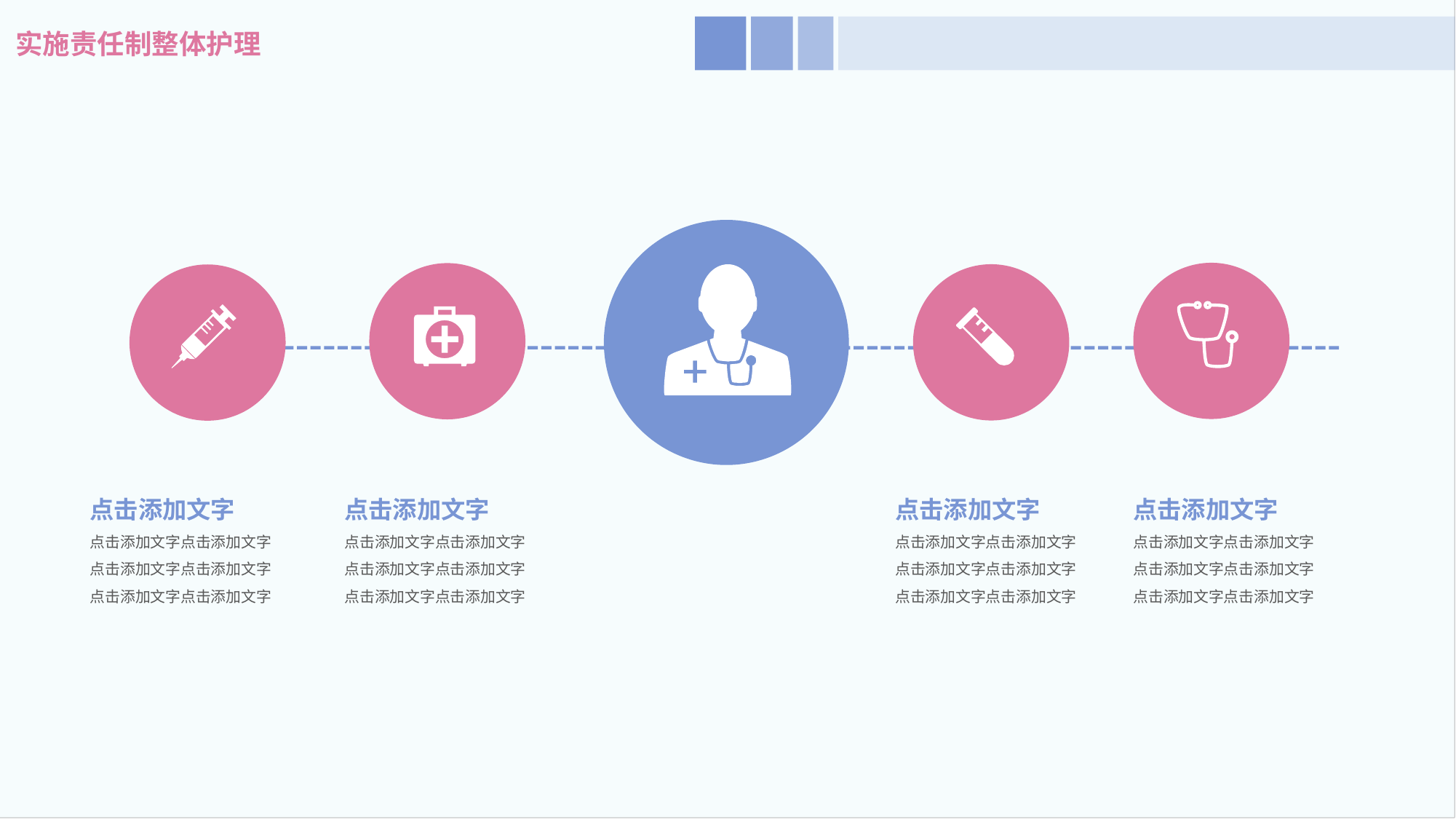

实施责任制整体护理

点击添加文字
点击添加文字点击添加文字
点击添加文字点击添加文字
点击添加文字点击添加文字
点击添加文字
点击添加文字点击添加文字
点击添加文字点击添加文字
点击添加文字点击添加文字
点击添加文字
点击添加文字点击添加文字
点击添加文字点击添加文字
点击添加文字点击添加文字
点击添加文字
点击添加文字点击添加文字
点击添加文字点击添加文字
点击添加文字点击添加文字